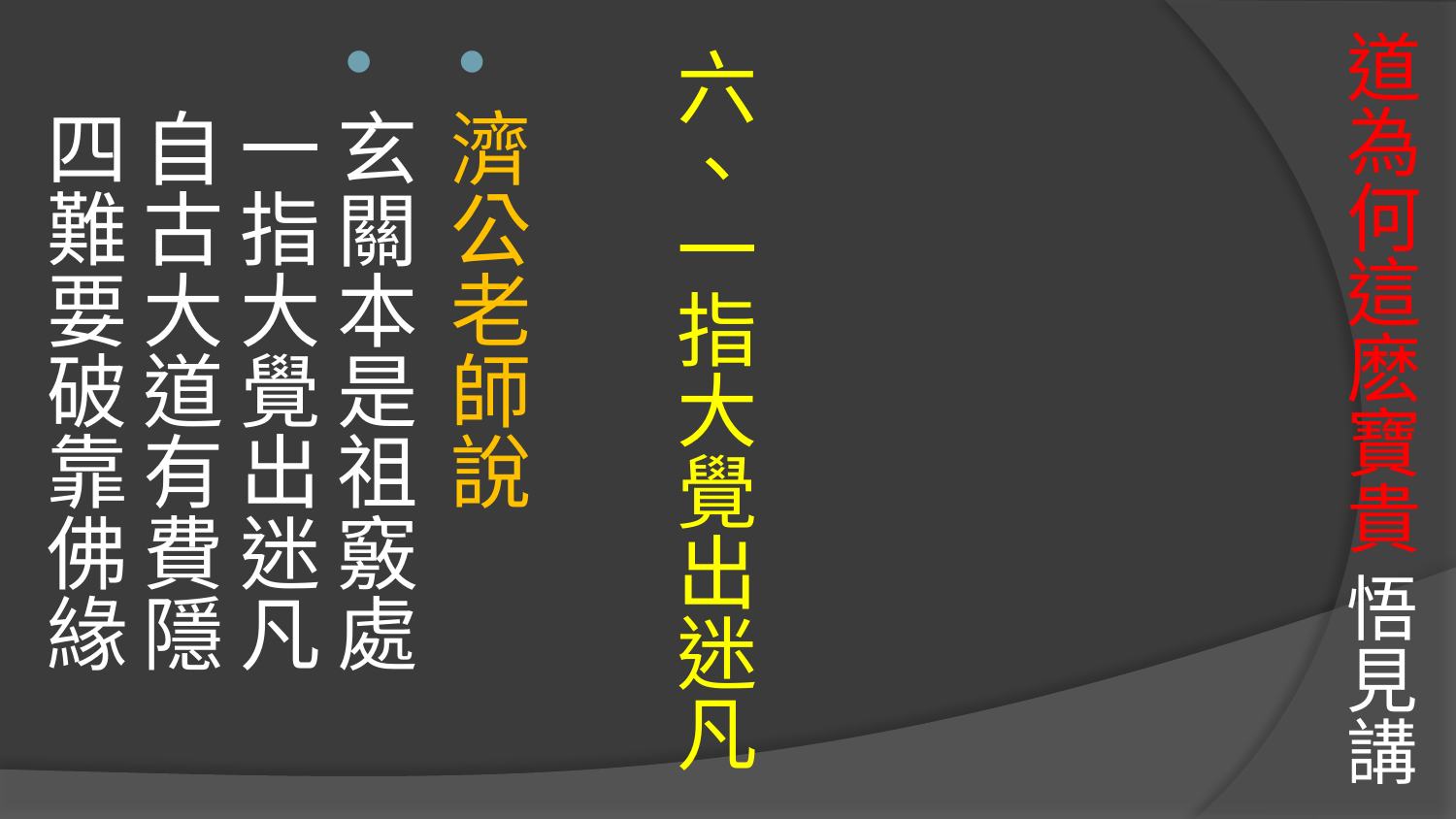

# 道為何這麽寶貴 悟見講
六、一指大覺出迷凡

濟公老師說
玄關本是祖竅處 
一指大覺出迷凡 
自古大道有費隱 
四難要破靠佛緣